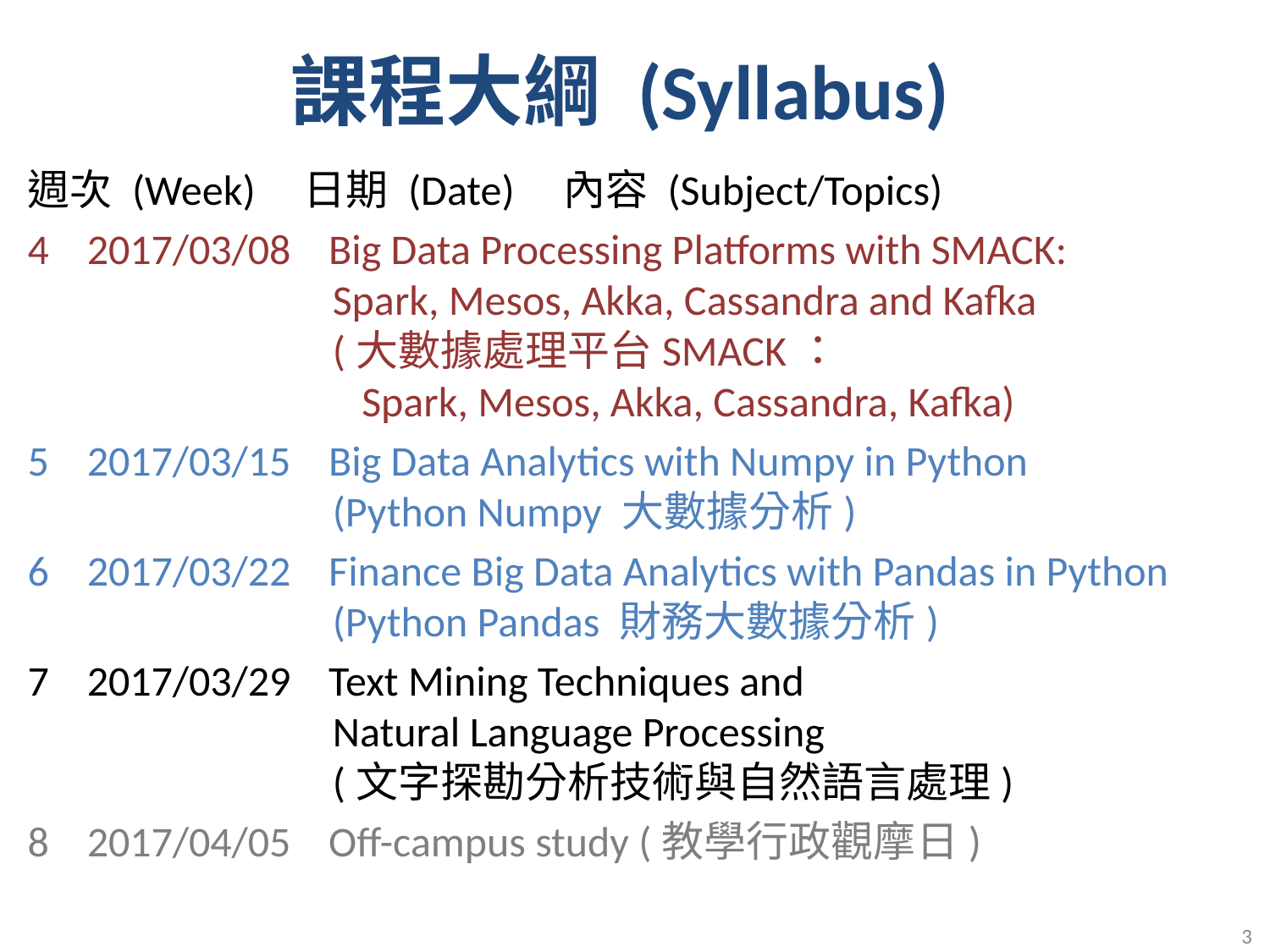

課程大綱 (Syllabus)
週次 (Week)    日期 (Date)    內容 (Subject/Topics)
4    2017/03/08    Big Data Processing Platforms with SMACK:
                           Spark, Mesos, Akka, Cassandra and Kafka
                           (大數據處理平台SMACK：
                             Spark, Mesos, Akka, Cassandra, Kafka)
5    2017/03/15    Big Data Analytics with Numpy in Python
                           (Python Numpy 大數據分析)
6    2017/03/22    Finance Big Data Analytics with Pandas in Python
                           (Python Pandas 財務大數據分析)
7    2017/03/29    Text Mining Techniques and
                           Natural Language Processing
                           (文字探勘分析技術與自然語言處理)
8    2017/04/05    Off-campus study (教學行政觀摩日)
3